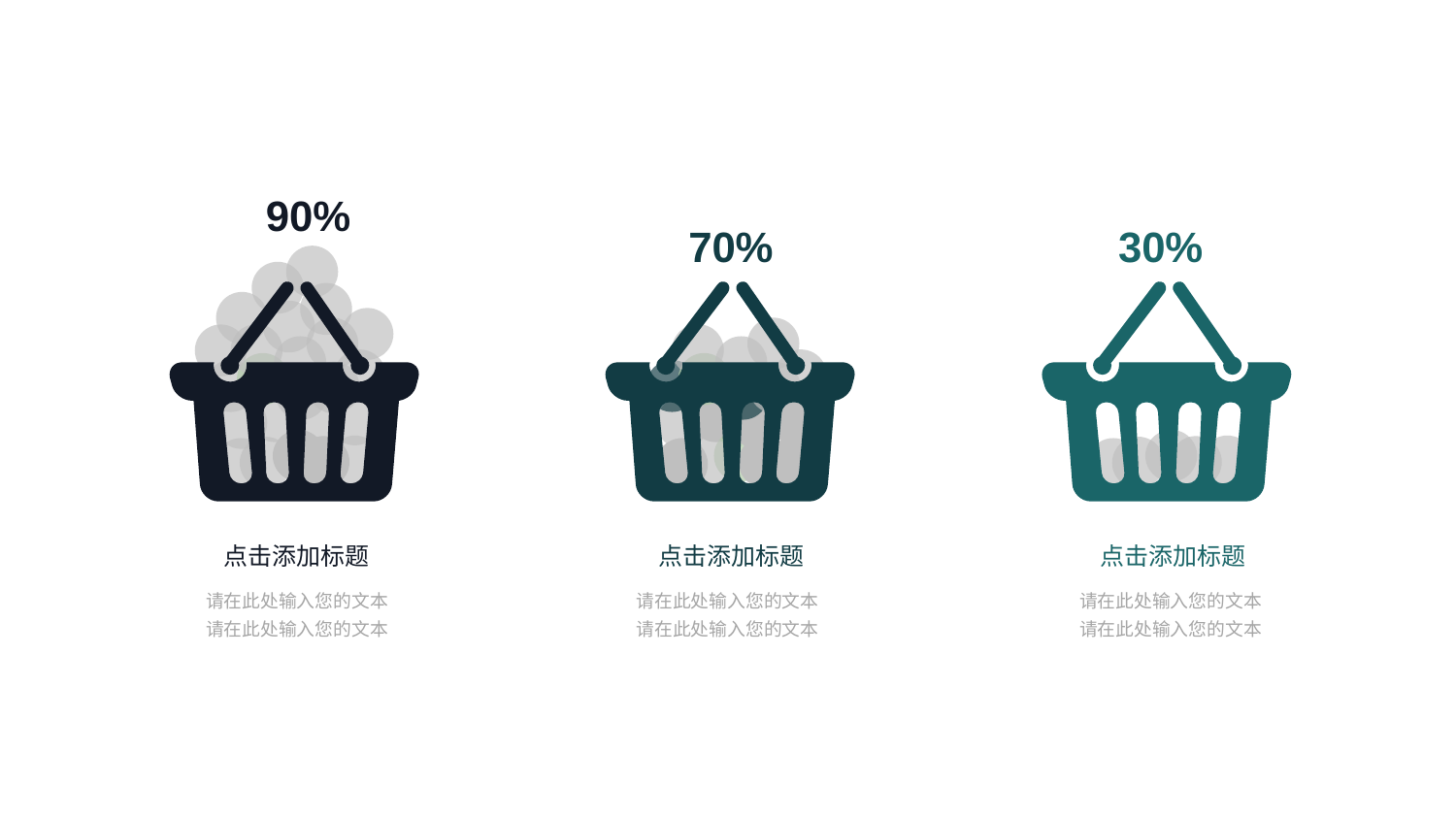

90%
70%
30%

点击添加标题
请在此处输入您的文本
请在此处输入您的文本
点击添加标题
请在此处输入您的文本
请在此处输入您的文本
点击添加标题
请在此处输入您的文本
请在此处输入您的文本